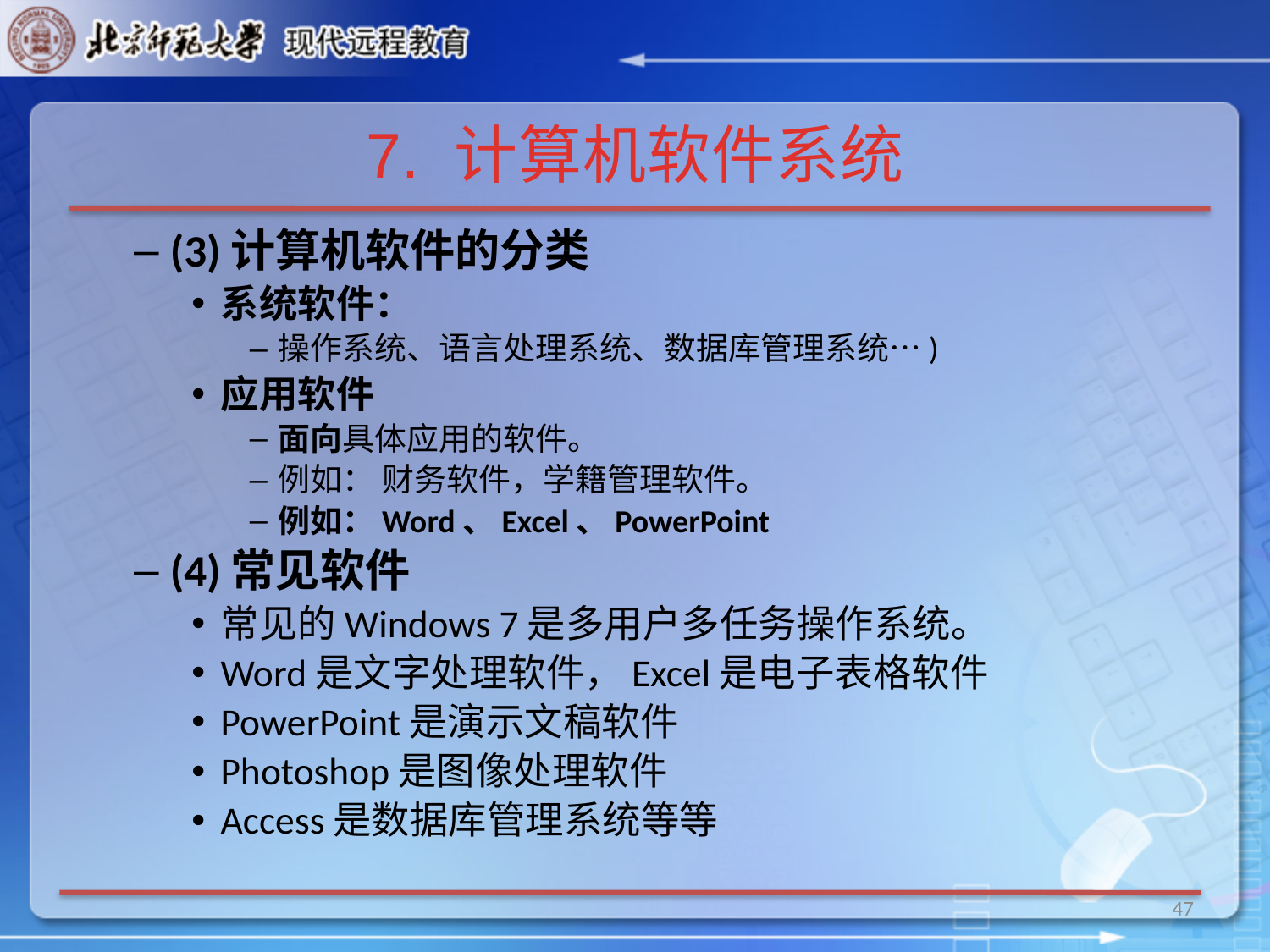

# 7. 计算机软件系统
(3)计算机软件的分类
系统软件：
操作系统、语言处理系统、数据库管理系统…)
应用软件
面向具体应用的软件。
例如： 财务软件，学籍管理软件。
例如：Word、Excel、PowerPoint
(4)常见软件
常见的Windows 7是多用户多任务操作系统。
Word是文字处理软件，Excel是电子表格软件
PowerPoint是演示文稿软件
Photoshop是图像处理软件
Access是数据库管理系统等等
47